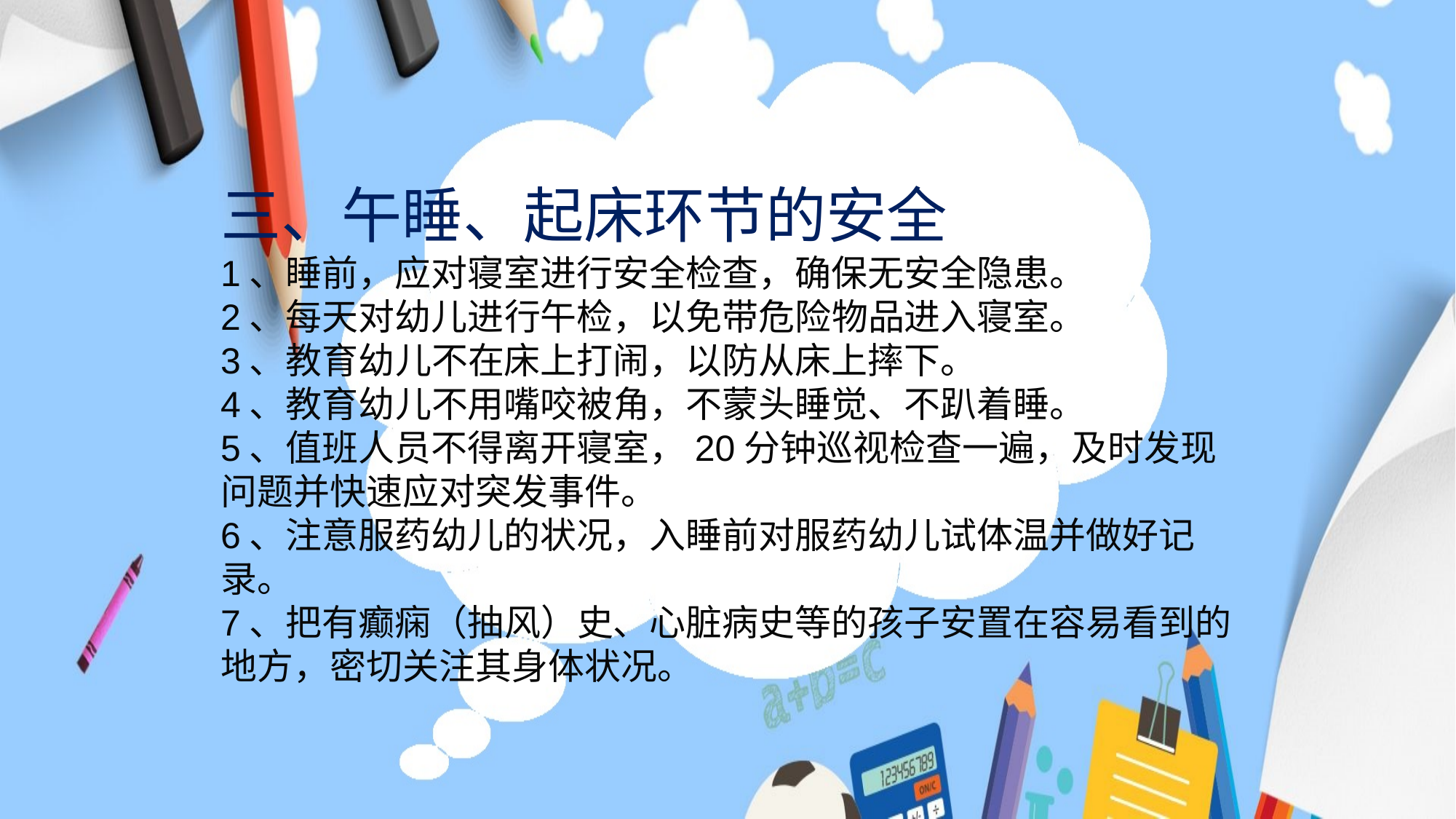

三、午睡、起床环节的安全
1、睡前，应对寝室进行安全检查，确保无安全隐患。
2、每天对幼儿进行午检，以免带危险物品进入寝室。
3、教育幼儿不在床上打闹，以防从床上摔下。
4、教育幼儿不用嘴咬被角，不蒙头睡觉、不趴着睡。
5、值班人员不得离开寝室，20分钟巡视检查一遍，及时发现问题并快速应对突发事件。
6、注意服药幼儿的状况，入睡前对服药幼儿试体温并做好记录。
7、把有癫痫（抽风）史、心脏病史等的孩子安置在容易看到的地方，密切关注其身体状况。